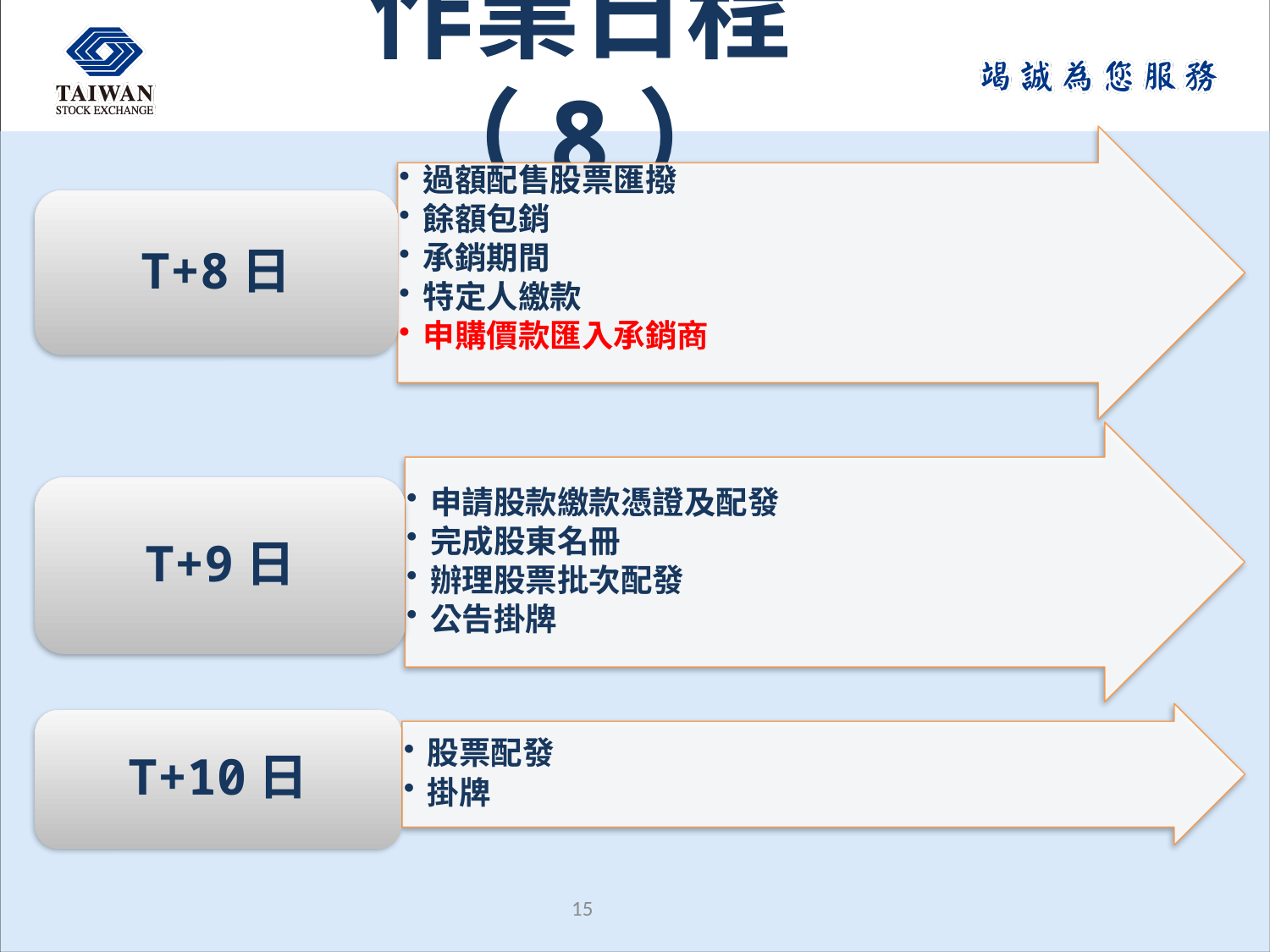

# 作業日程（8）
過額配售股票匯撥
餘額包銷
承銷期間
特定人繳款
申購價款匯入承銷商
T+8日
申請股款繳款憑證及配發
完成股東名冊
辦理股票批次配發
公告掛牌
T+9日
股票配發
掛牌
T+10日
15